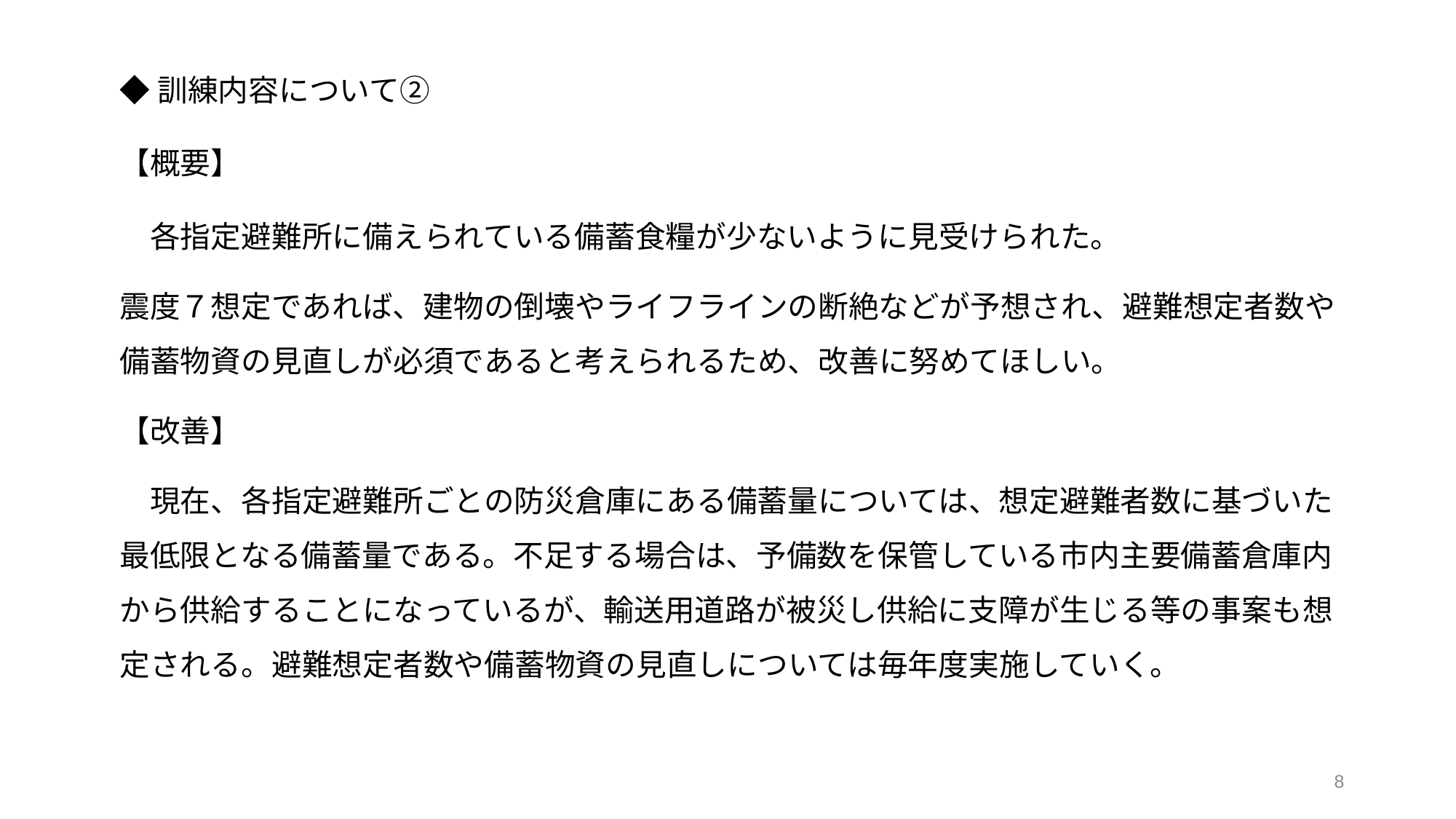

◆訓練内容について②
【概要】
　各指定避難所に備えられている備蓄食糧が少ないように見受けられた。
震度７想定であれば、建物の倒壊やライフラインの断絶などが予想され、避難想定者数や備蓄物資の見直しが必須であると考えられるため、改善に努めてほしい。
【改善】
　現在、各指定避難所ごとの防災倉庫にある備蓄量については、想定避難者数に基づいた最低限となる備蓄量である。不足する場合は、予備数を保管している市内主要備蓄倉庫内から供給することになっているが、輸送用道路が被災し供給に支障が生じる等の事案も想定される。避難想定者数や備蓄物資の見直しについては毎年度実施していく。

8